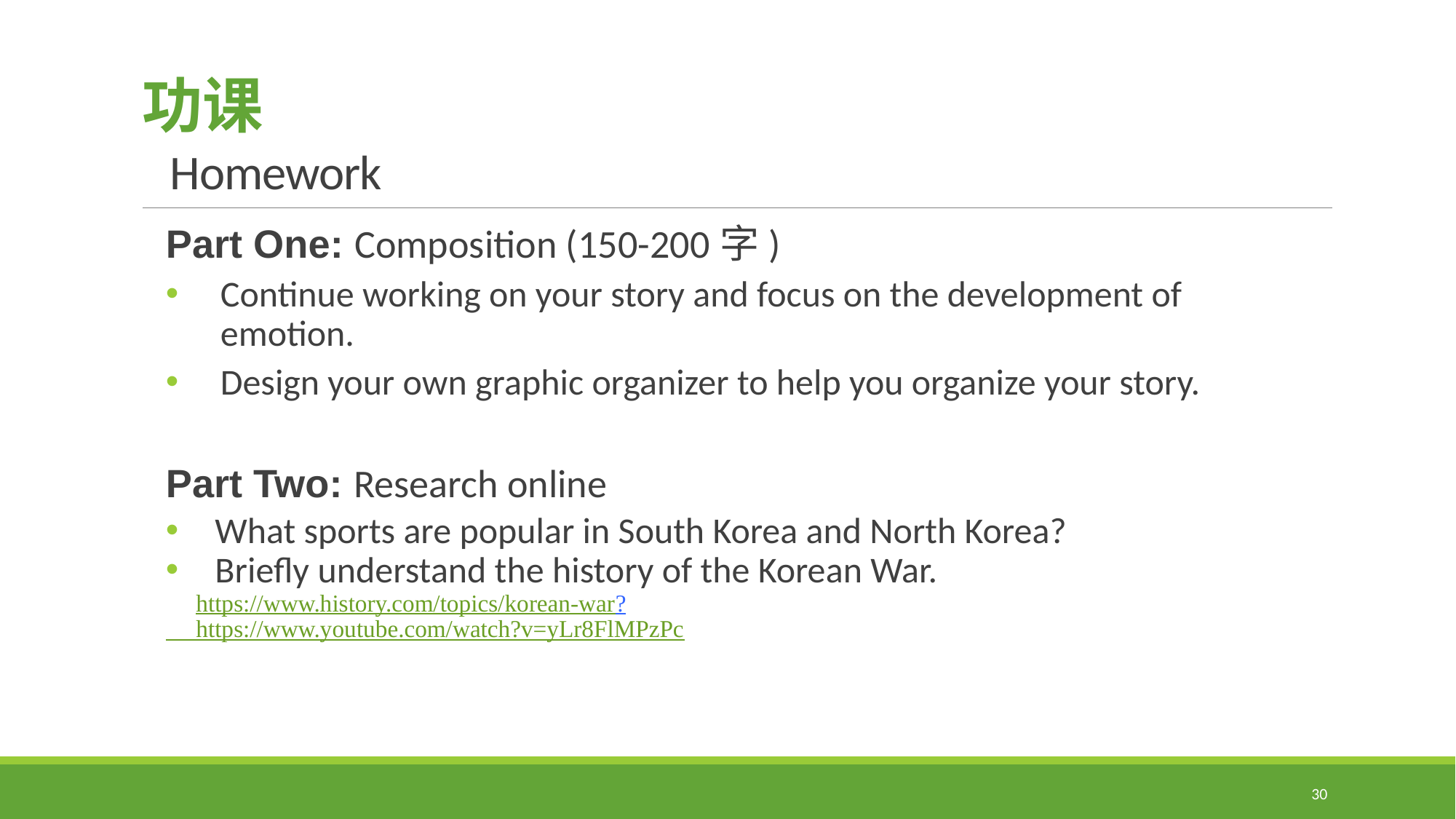

# 功课 Homework
Part One: Composition (150-200字)
Continue working on your story and focus on the development of emotion.
Design your own graphic organizer to help you organize your story.

Part Two: Research online
 What sports are popular in South Korea and North Korea?
 Briefly understand the history of the Korean War.
     https://www.history.com/topics/korean-war?
     https://www.youtube.com/watch?v=yLr8FlMPzPc

30